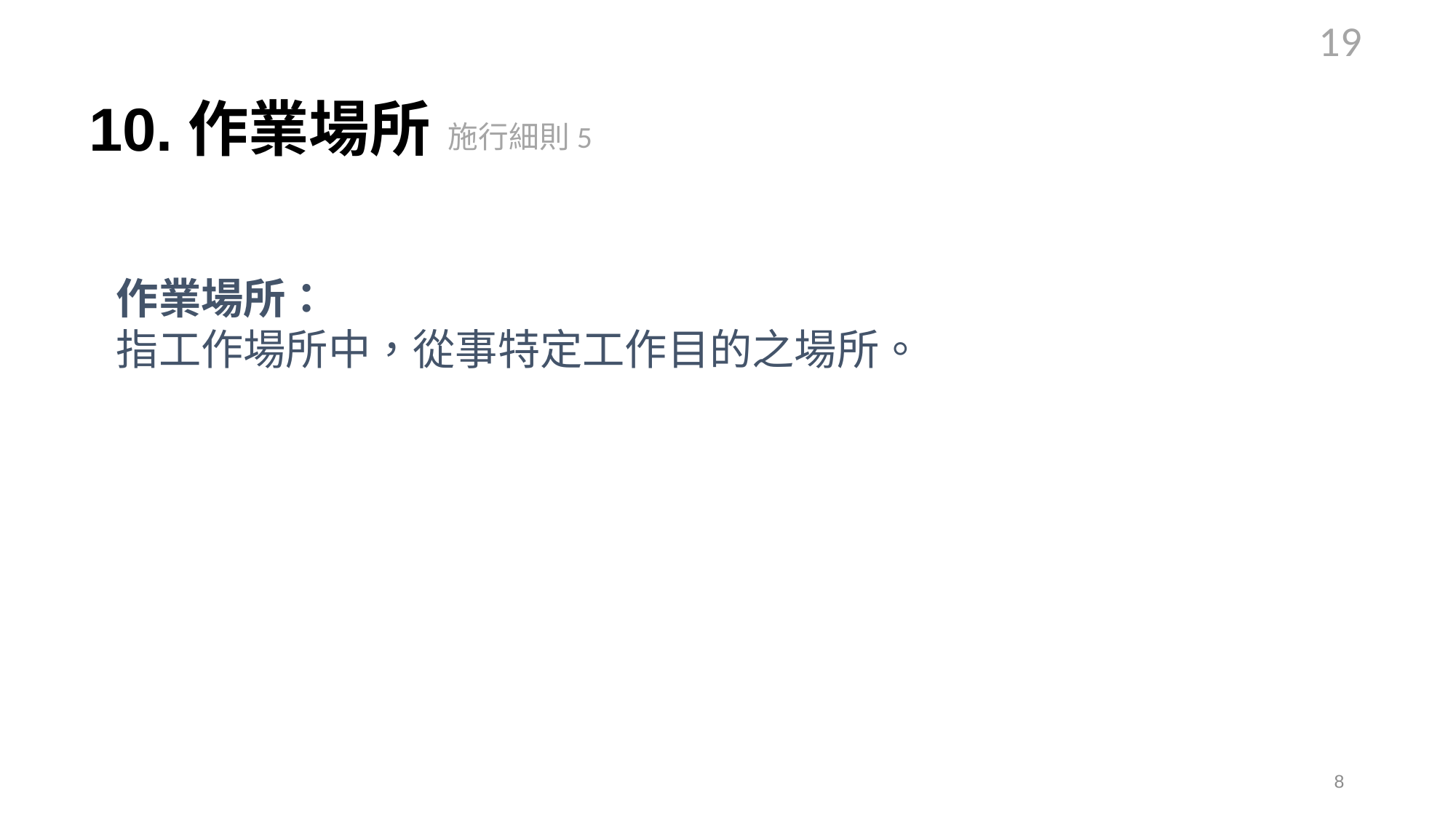

19
# 10.作業場所
施行細則5
作業場所：
指工作場所中，從事特定工作目的之場所。
8